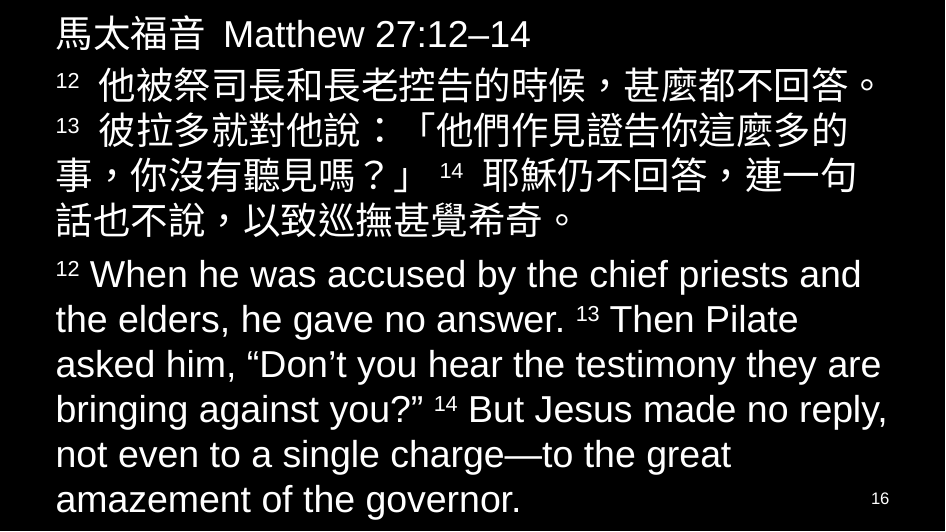

馬太福音 Matthew 27:12–14
12 他被祭司長和長老控告的時候，甚麼都不回答。13 彼拉多就對他說：「他們作見證告你這麼多的事，你沒有聽見嗎？」14 耶穌仍不回答，連一句話也不說，以致巡撫甚覺希奇。
12 When he was accused by the chief priests and the elders, he gave no answer. 13 Then Pilate asked him, “Don’t you hear the testimony they are bringing against you?” 14 But Jesus made no reply, not even to a single charge—to the great amazement of the governor.

16